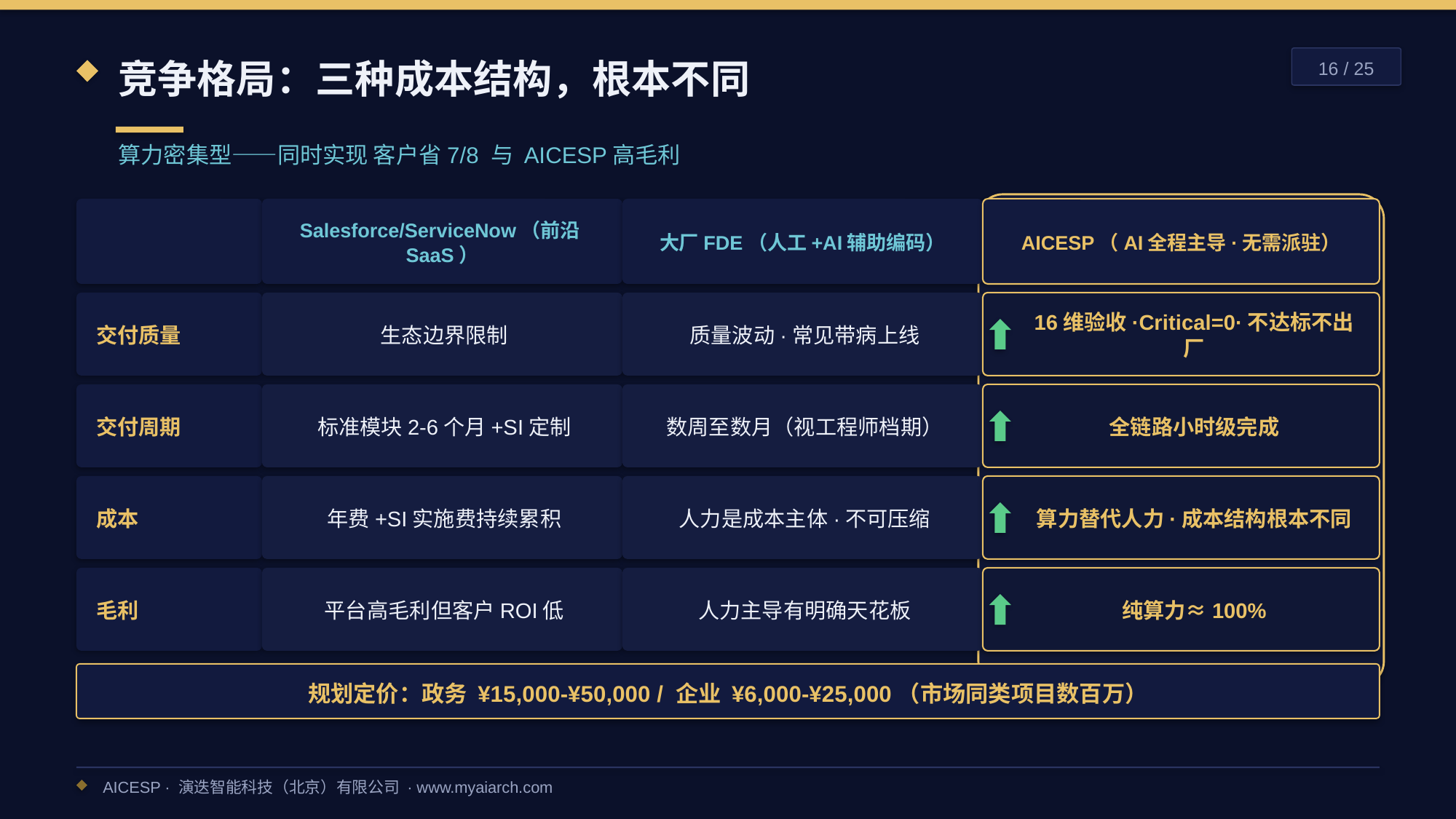

竞争格局：三种成本结构，根本不同

16 / 25

算力密集型——同时实现 客户省7/8 与 AICESP高毛利

Salesforce/ServiceNow（前沿SaaS）

大厂FDE（人工+AI辅助编码）

AICESP（AI全程主导·无需派驻）

交付质量

生态边界限制

质量波动·常见带病上线

16维验收·Critical=0·不达标不出厂

交付周期

标准模块2-6个月+SI定制

数周至数月（视工程师档期）

全链路小时级完成

成本

年费+SI实施费持续累积

人力是成本主体·不可压缩

算力替代人力·成本结构根本不同

毛利

平台高毛利但客户ROI低

人力主导有明确天花板

纯算力≈100%

规划定价：政务 ¥15,000-¥50,000 / 企业 ¥6,000-¥25,000（市场同类项目数百万）

AICESP · 演迭智能科技（北京）有限公司 · www.myaiarch.com